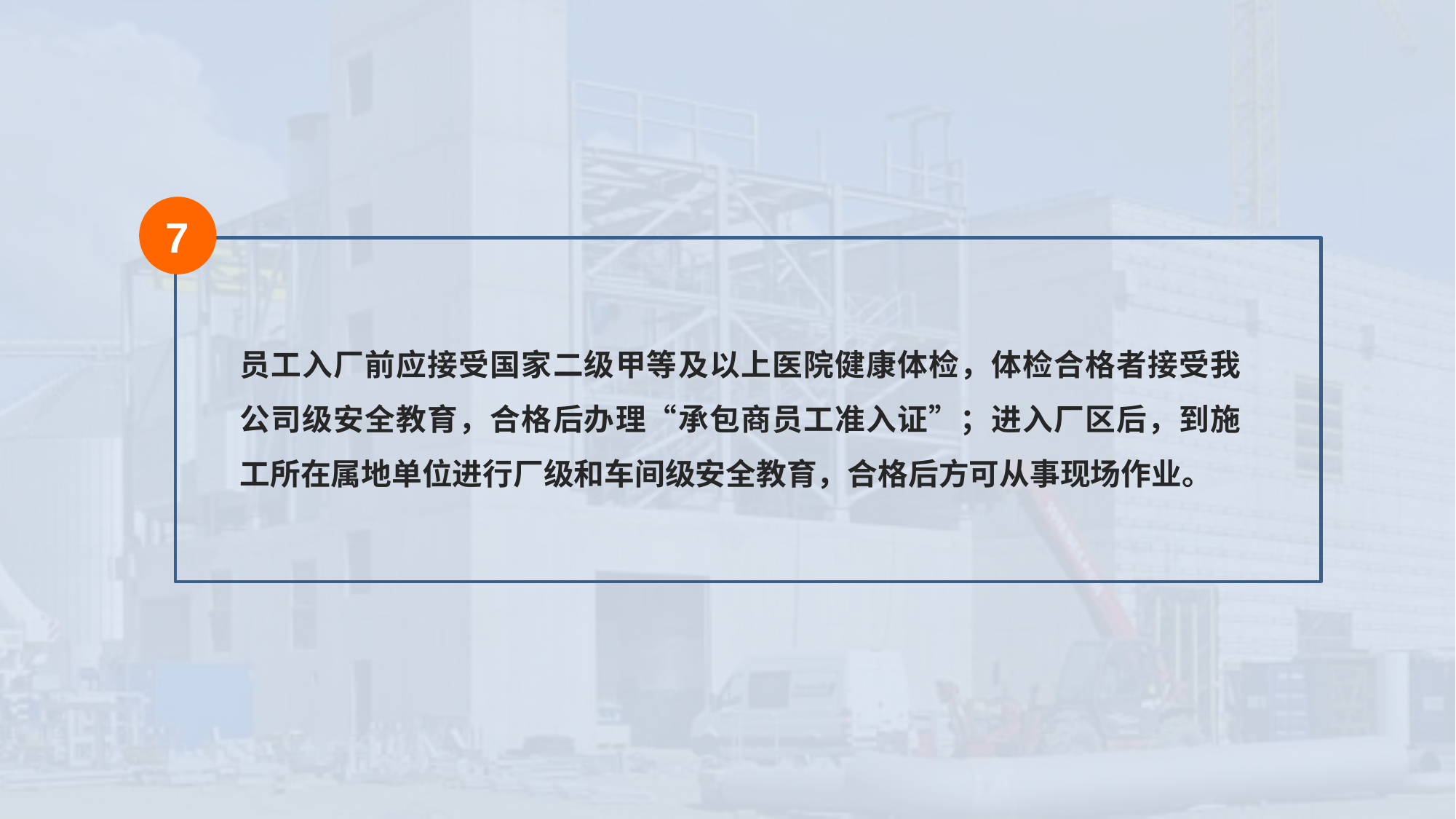

7

员工入厂前应接受国家二级甲等及以上医院健康体检，体检合格者接受我公司级安全教育，合格后办理“承包商员工准入证”；进入厂区后，到施工所在属地单位进行厂级和车间级安全教育，合格后方可从事现场作业。